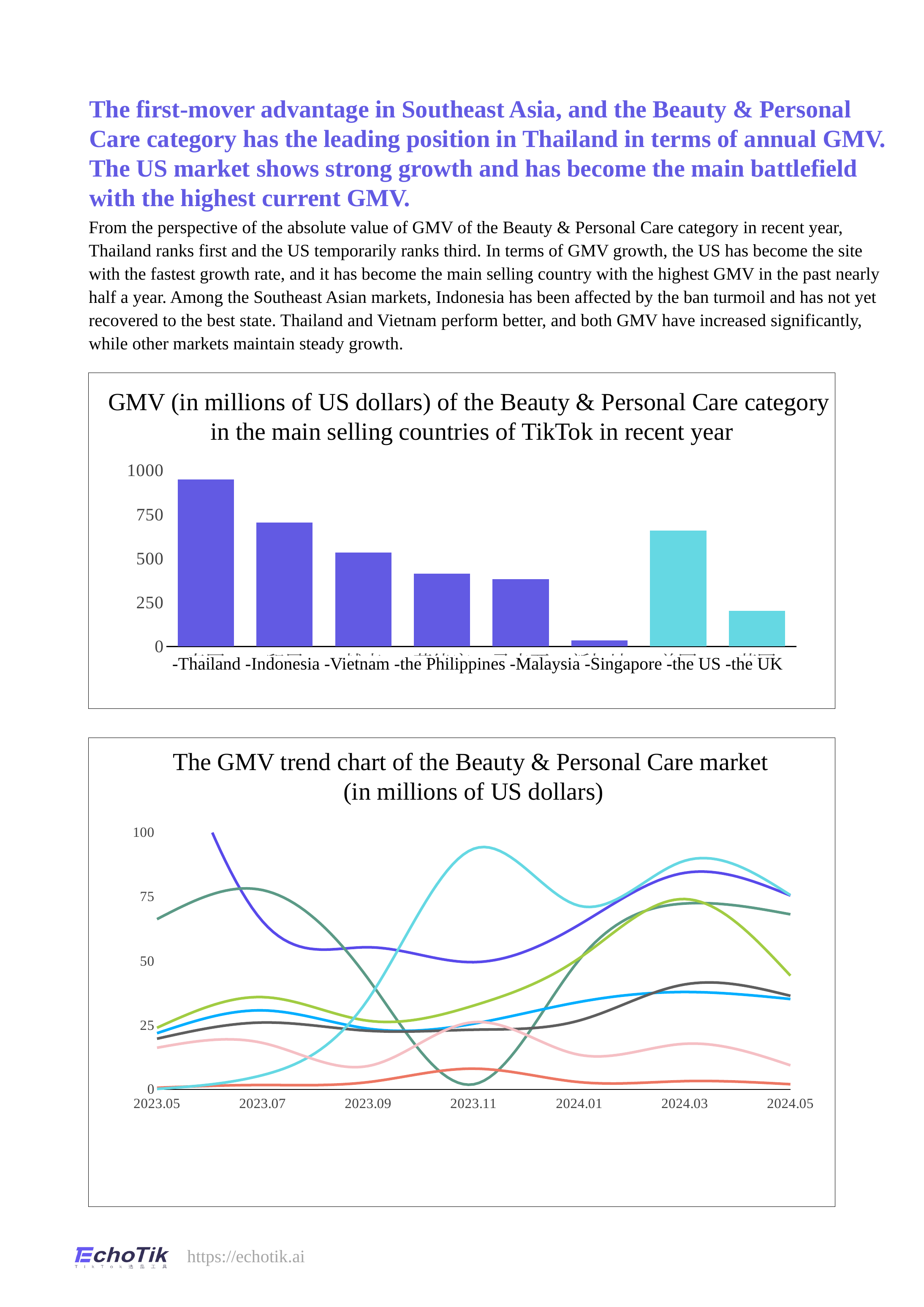

The first-mover advantage in Southeast Asia, and the Beauty & Personal
Care category has the leading position in Thailand in terms of annual GMV.
The US market shows strong growth and has become the main battlefield with the highest current GMV.
From the perspective of the absolute value of GMV of the Beauty & Personal Care category in recent year, Thailand ranks first and the US temporarily ranks third. In terms of GMV growth, the US has become the site with the fastest growth rate, and it has become the main selling country with the highest GMV in the past nearly half a year. Among the Southeast Asian markets, Indonesia has been affected by the ban turmoil and has not yet recovered to the best state. Thailand and Vietnam perform better, and both GMV have increased significantly, while other markets maintain steady growth.

GMV (in millions of US dollars) of the Beauty & Personal Care category
in the main selling countries of TikTok in recent year

### Chart

| Category |  |
|---|---|
| 泰国 | 948.605972 |
| 印尼 | 705.302062 |
| 越南 | 534.686645 |
| 菲律宾 | 414.084048 |
| 马来西亚 | 382.611344 |
| 新加坡 | 35.695768 |
| 美国 | 658.622504 |
| 英国 | 201.615415 |
-Thailand -Indonesia -Vietnam -the Philippines -Malaysia -Singapore -the US -the UK

The GMV trend chart of the Beauty & Personal Care market
(in millions of US dollars)

### Chart

| Category | Thailand | Indonesia | Vietnam | the Philippines | Malaysia | Singapore | the US | the UK |
|---|---|---|---|---|---|---|---|---|
| 2023.05 | 154.989338 | 66.3012554 | 24.0138592 | 21.902202 | 19.7547289 | 0.65943187 | 0.20834144 | 16.236201 |
| 2023.07 | 65.4299267 | 77.6179575 | 35.9533987 | 30.7759093 | 26.0581887 | 1.73752224 | 5.57699576 | 18.1196756 |
| 2023.09 | 55.3676286 | 43.1152202 | 26.7384795 | 23.6739111 | 22.844713 | 2.85069506 | 35.1092251 | 9.12414046 |
| 2023.11 | 49.5633324 | 2.0 | 32.6519113 | 25.5970164 | 23.2521872 | 8.09661241 | 93.6998089 | 26.200055 |
| 2024.01 | 64.1493213 | 50.5106539 | 51.1008416 | 34.0523946 | 26.8296762 | 2.85735096 | 71.4974778 | 13.4840348 |
| 2024.03 | 84.3335662 | 72.3945204 | 74.1251388 | 37.9436081 | 40.9053586 | 3.23656197 | 89.0434268 | 17.7871502 |
| 2024.05 | 75.4834977 | 68.1863674 | 44.3183804 | 35.2006335 | 36.4568156 | 2.03639796 | 75.6549 | 9.39719999 |
https://echotik.ai